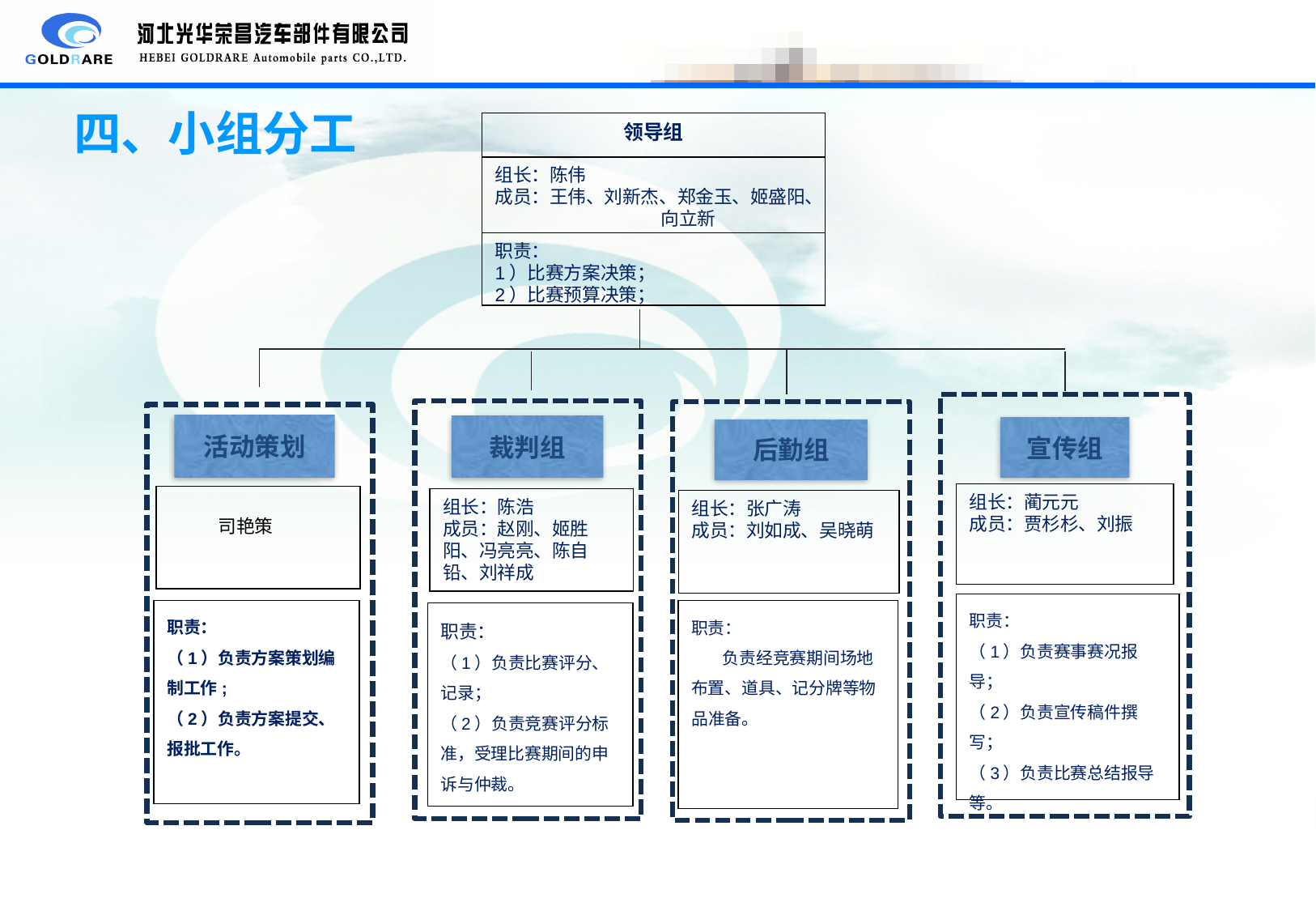

四、小组分工
领导组
组长：陈伟
成员：王伟、刘新杰、郑金玉、姬盛阳、                                         向立新
职责：
1）比赛方案决策；
2）比赛预算决策；

活动策划
裁判组
宣传组
后勤组
组长：蔺元元
成员：贾杉杉、刘振

           司艳策

组长：陈浩
成员：赵刚、姬胜阳、冯亮亮、陈自铅、刘祥成
组长：张广涛
成员：刘如成、吴晓萌

职责：
（1）负责赛事赛况报导；
（2）负责宣传稿件撰写；
（3）负责比赛总结报导等。
职责：
（1）负责方案策划编制工作;
（2）负责方案提交、报批工作。
职责：
       负责经竞赛期间场地布置、道具、记分牌等物品准备。
职责：
（1）负责比赛评分、记录；
（2）负责竞赛评分标准，受理比赛期间的申诉与仲裁。